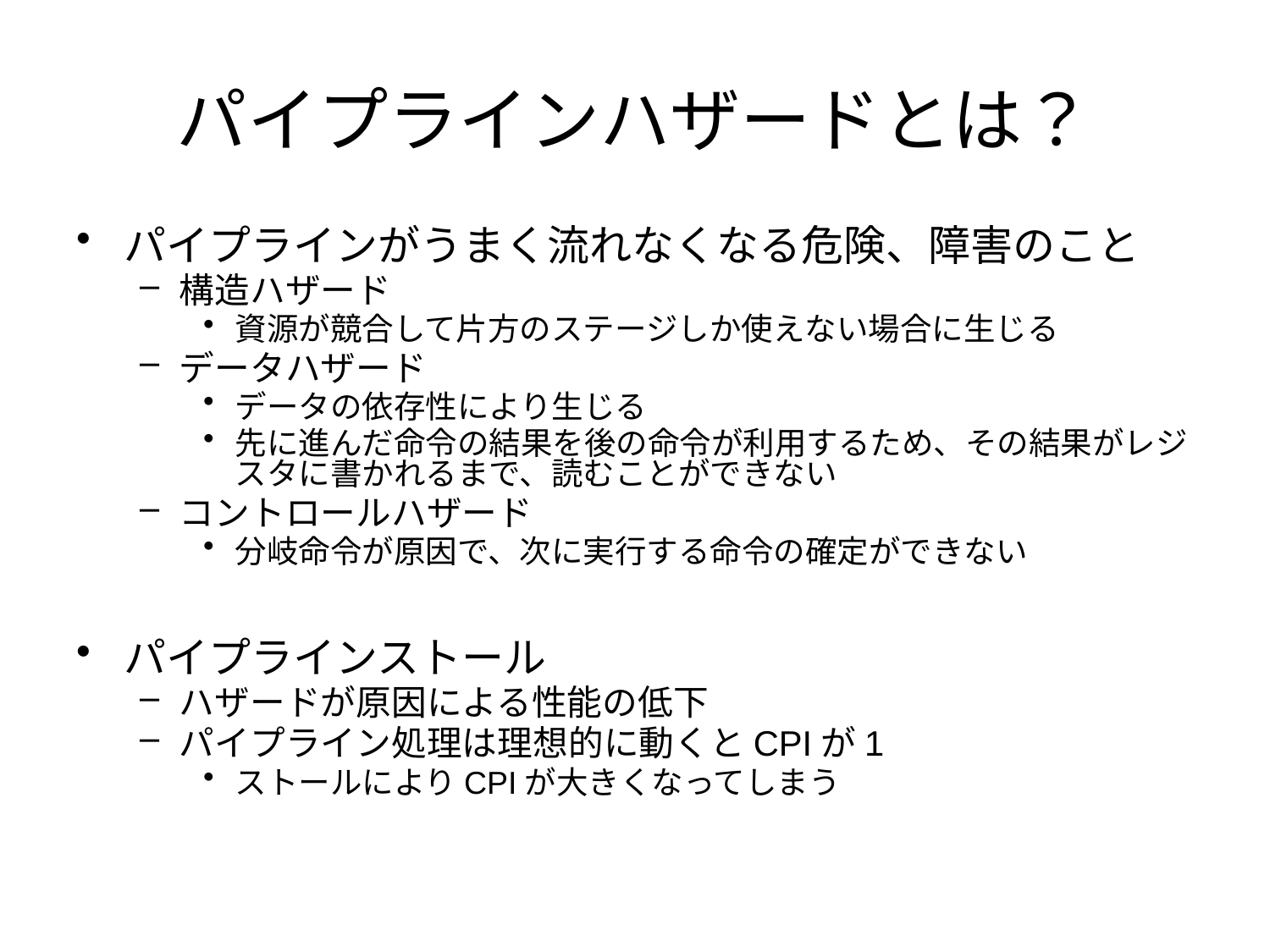

# パイプラインハザードとは？
パイプラインがうまく流れなくなる危険、障害のこと
構造ハザード
資源が競合して片方のステージしか使えない場合に生じる
データハザード
データの依存性により生じる
先に進んだ命令の結果を後の命令が利用するため、その結果がレジスタに書かれるまで、読むことができない
コントロールハザード
分岐命令が原因で、次に実行する命令の確定ができない

パイプラインストール
ハザードが原因による性能の低下
パイプライン処理は理想的に動くとCPIが1
ストールによりCPIが大きくなってしまう